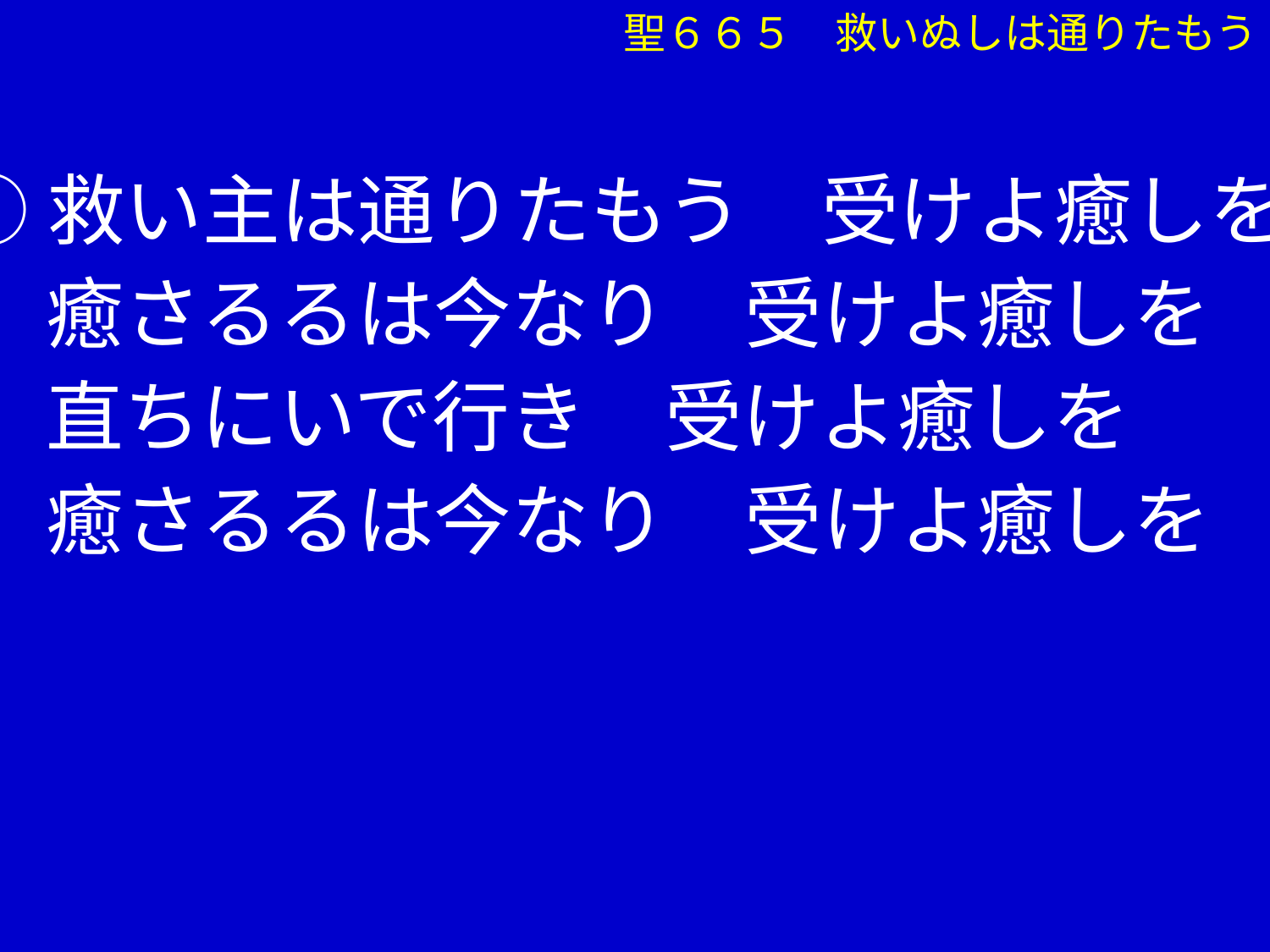

聖６６５　救いぬしは通りたもう
①救い主は通りたもう　受けよ癒しを
　 癒さるるは今なり　受けよ癒しを
　 直ちにいで行き　受けよ癒しを
　 癒さるるは今なり　受けよ癒しを